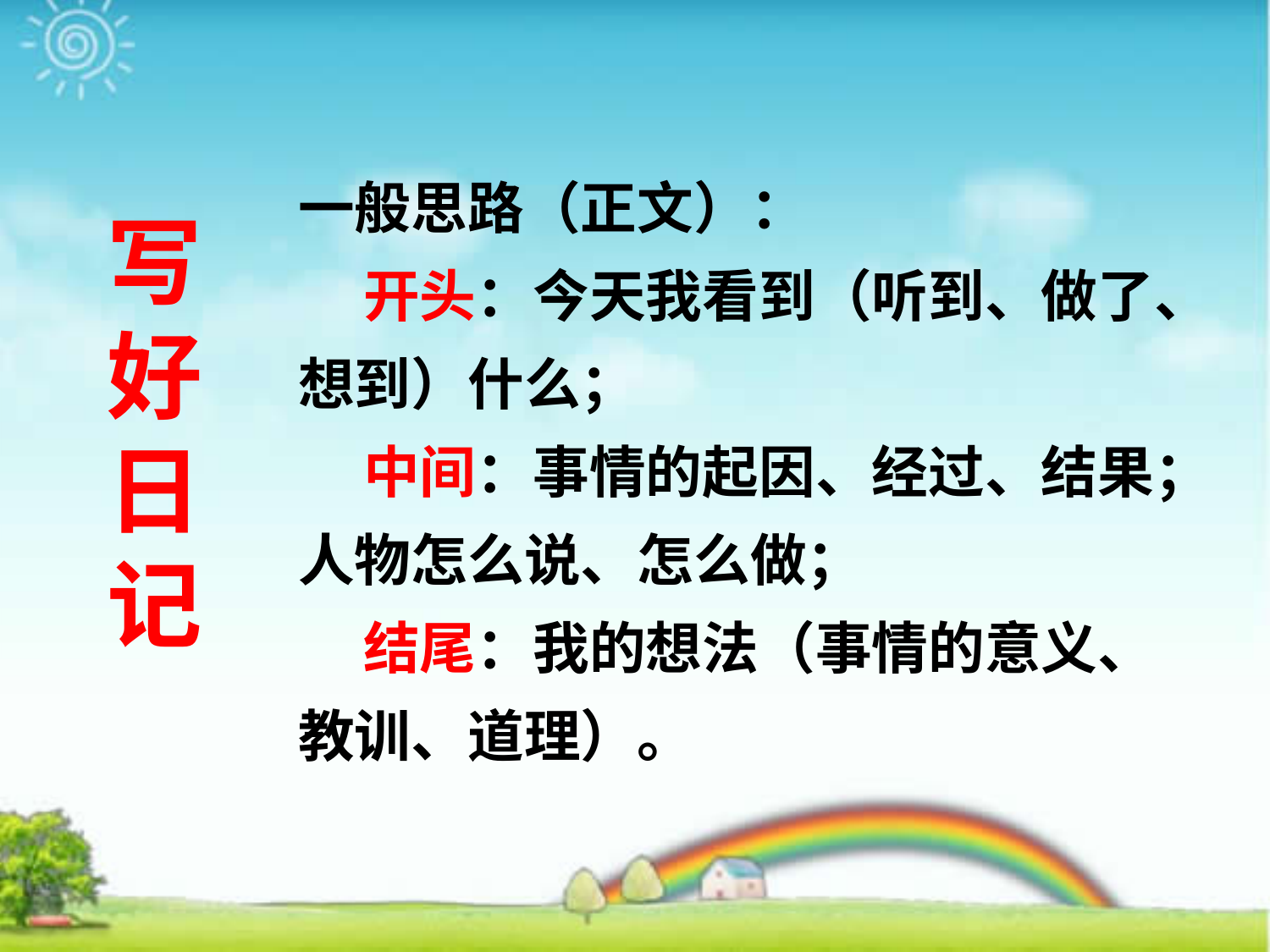

一般思路（正文）：
    开头：今天我看到（听到、做了、想到）什么；
    中间：事情的起因、经过、结果；人物怎么说、怎么做；
    结尾：我的想法（事情的意义、教训、道理）。
写好日记